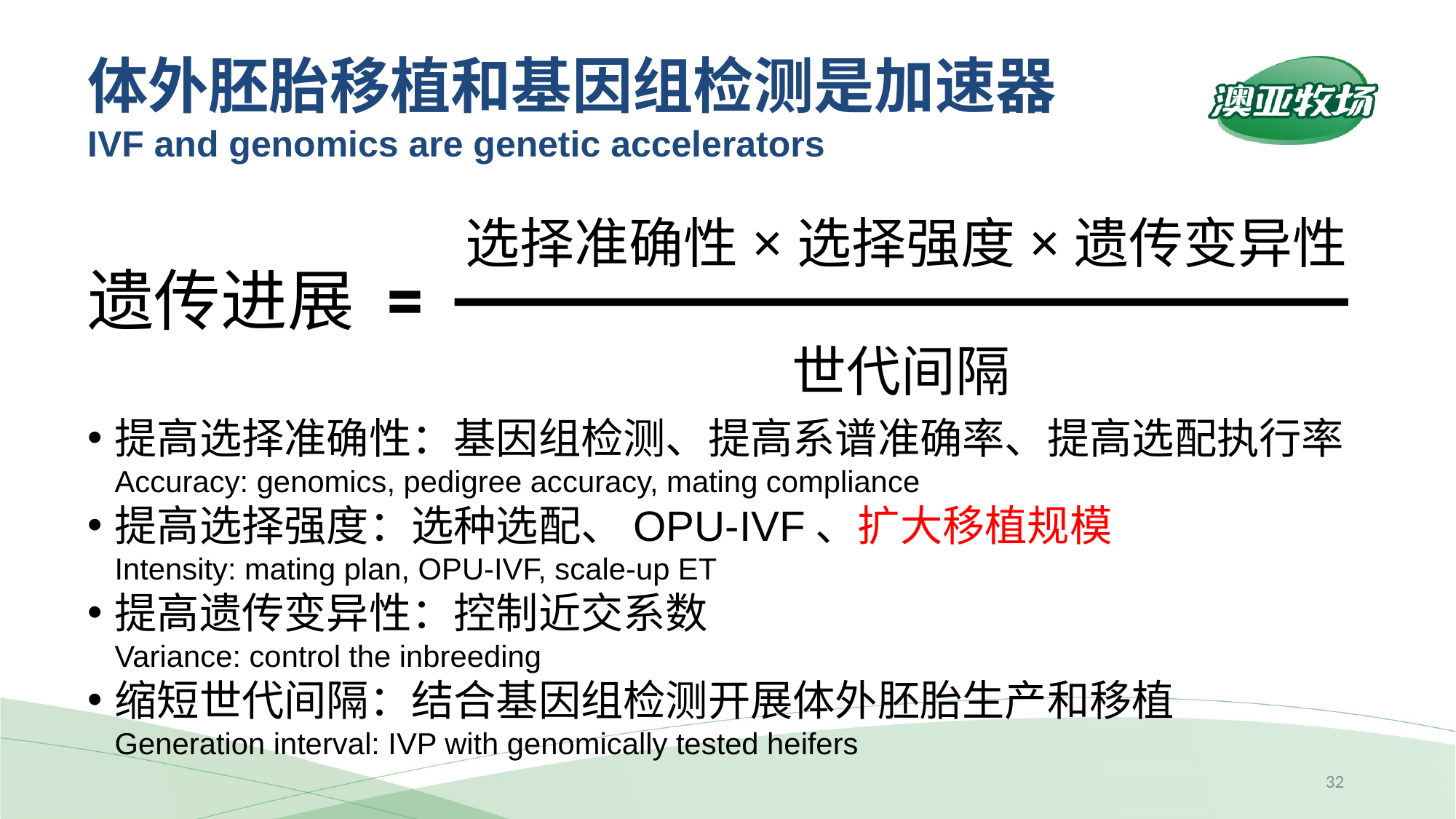

体外胚胎移植和基因组检测是加速器
IVF and genomics are genetic accelerators

选择准确性×选择强度×遗传变异性
遗传进展 =
世代间隔
提高选择准确性：基因组检测、提高系谱准确率、提高选配执行率
Accuracy: genomics, pedigree accuracy, mating compliance
提高选择强度：选种选配、OPU-IVF、扩大移植规模
Intensity: mating plan, OPU-IVF, scale-up ET
提高遗传变异性：控制近交系数
Variance: control the inbreeding
缩短世代间隔：结合基因组检测开展体外胚胎生产和移植
Generation interval: IVP with genomically tested heifers
32